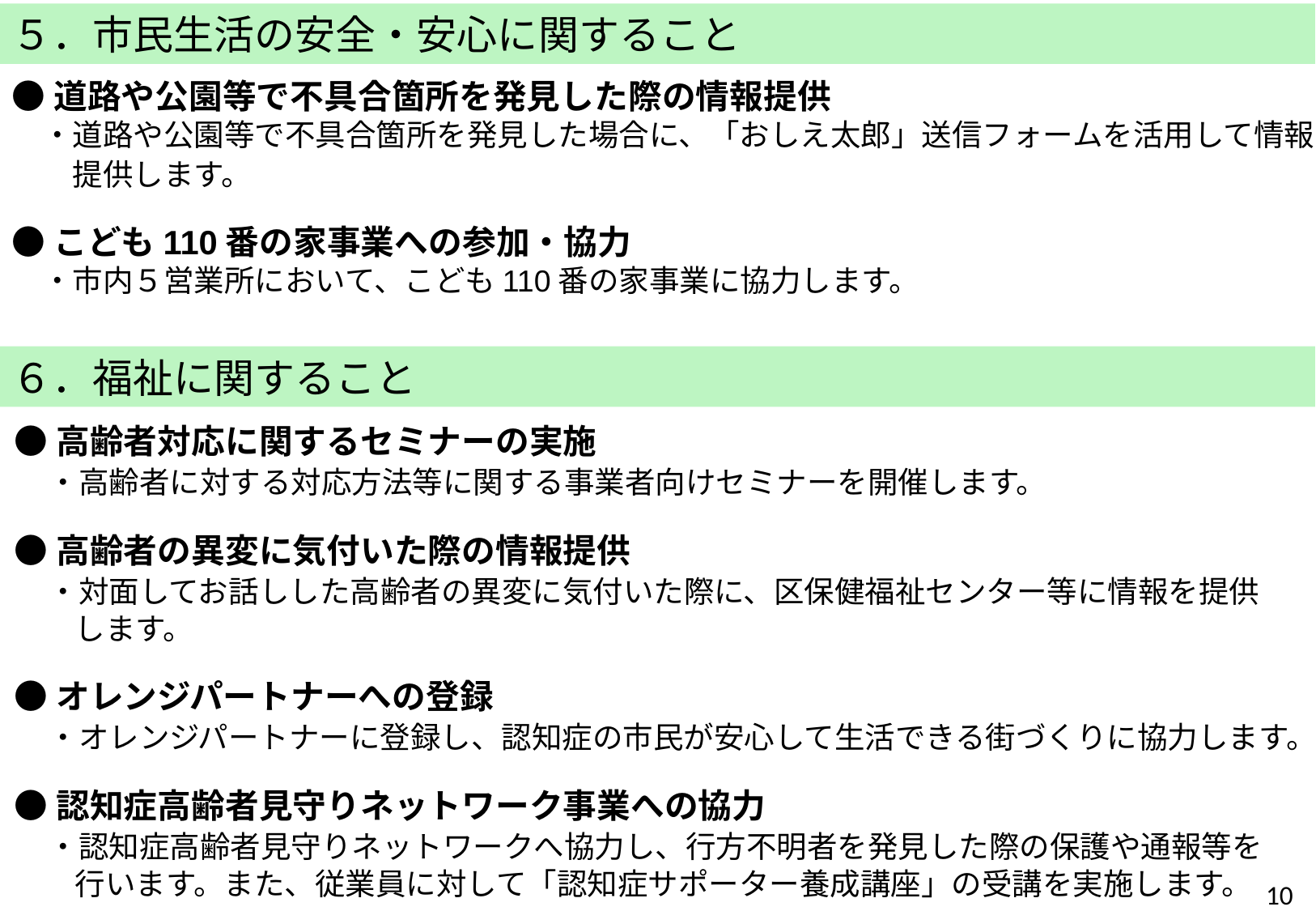

５．市民生活の安全・安心に関すること
●道路や公園等で不具合箇所を発見した際の情報提供
　・道路や公園等で不具合箇所を発見した場合に、「おしえ太郎」送信フォームを活用して情報
　　提供します。

●こども110番の家事業への参加・協力
　・市内５営業所において、こども110番の家事業に協力します。

６．福祉に関すること
●高齢者対応に関するセミナーの実施
　・高齢者に対する対応方法等に関する事業者向けセミナーを開催します。

●高齢者の異変に気付いた際の情報提供
　・対面してお話しした高齢者の異変に気付いた際に、区保健福祉センター等に情報を提供
　　します。

●オレンジパートナーへの登録
　・オレンジパートナーに登録し、認知症の市民が安心して生活できる街づくりに協力します。

●認知症高齢者見守りネットワーク事業への協力
　・認知症高齢者見守りネットワークへ協力し、行方不明者を発見した際の保護や通報等を
　　行います。また、従業員に対して「認知症サポーター養成講座」の受講を実施します。

10